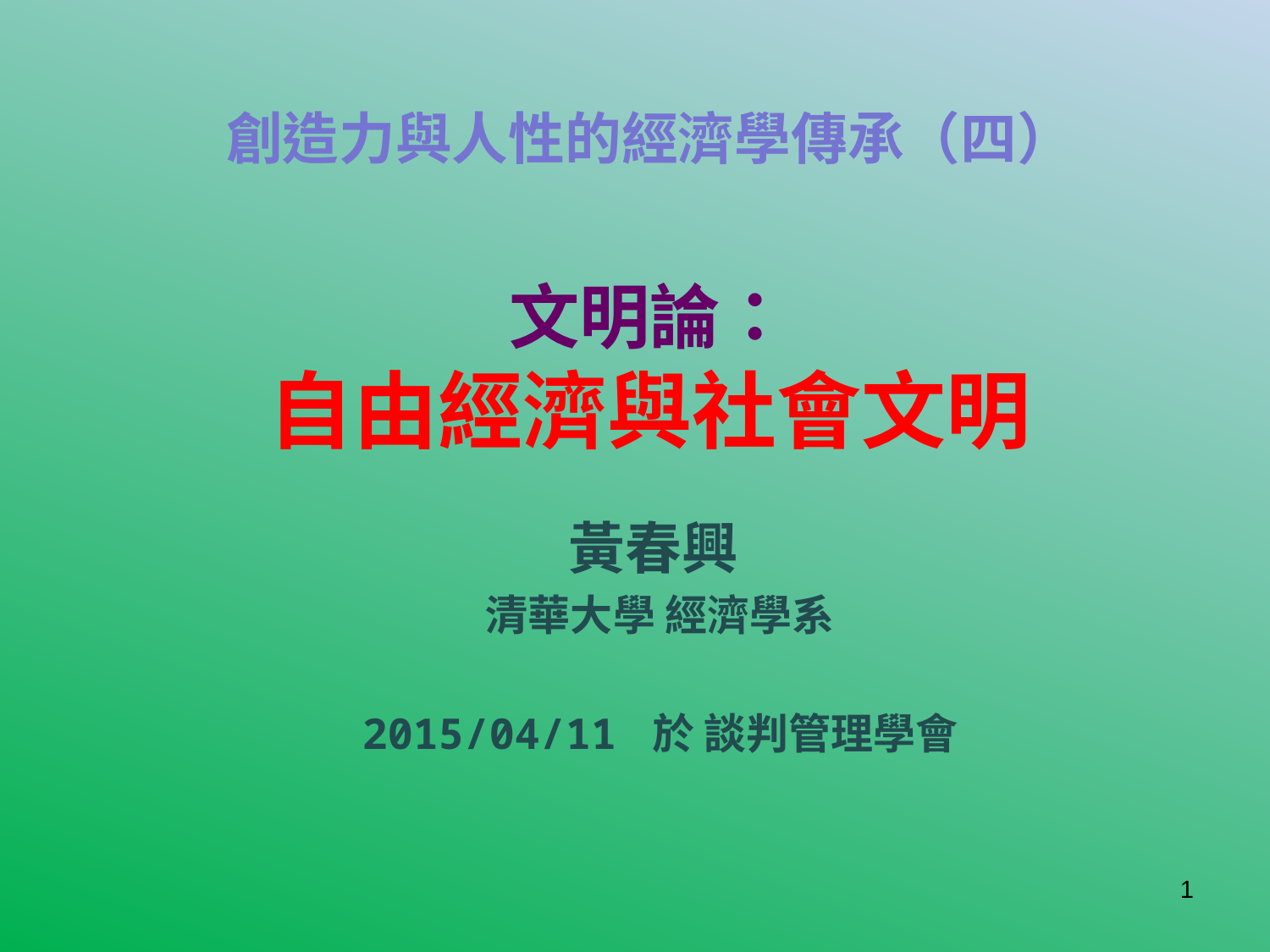

# 創造力與人性的經濟學傳承（四） 文明論： 自由經濟與社會文明
黃春興
清華大學 經濟學系

2015/04/11 於 談判管理學會

1